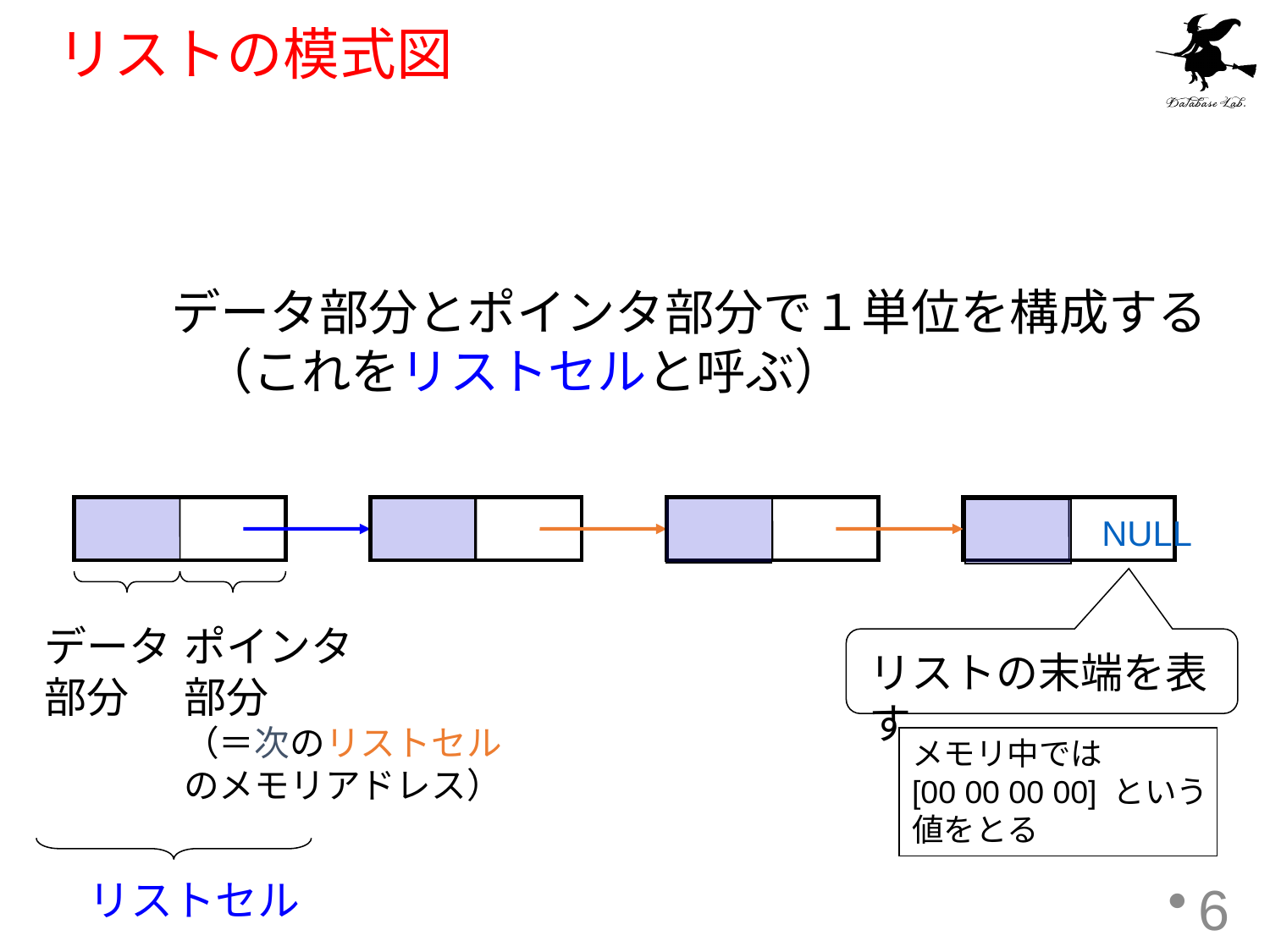

# リストの模式図
データ部分とポインタ部分で１単位を構成する（これをリストセルと呼ぶ）

    　　   NULL

データ
部分
ポインタ
部分
（＝次のリストセル
のメモリアドレス）

リストの末端を表す

メモリ中では
[00 00 00 00] という
値をとる
リストセル
6